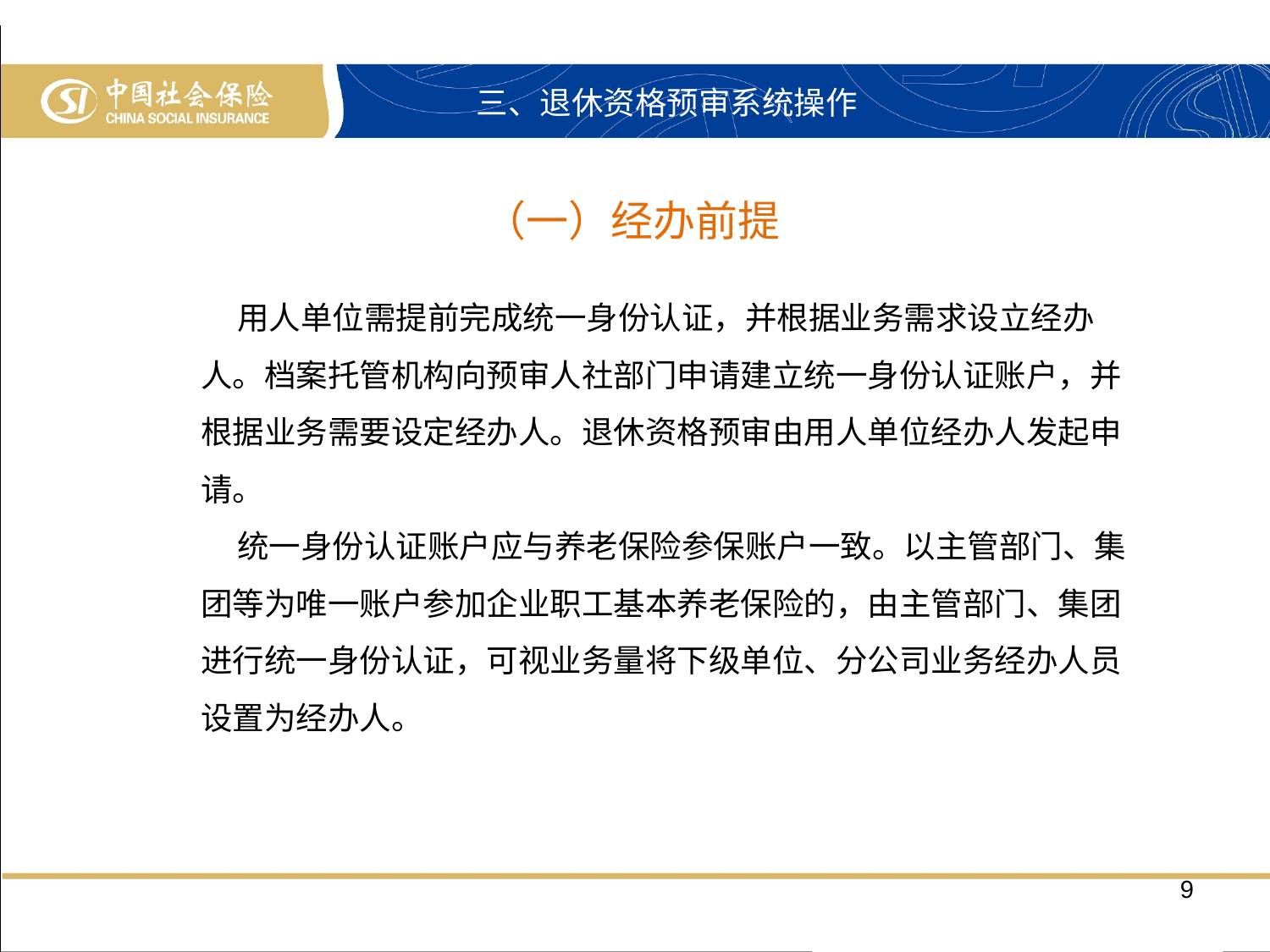

三、退休资格预审系统操作
（一）经办前提
    用人单位需提前完成统一身份认证，并根据业务需求设立经办人。档案托管机构向预审人社部门申请建立统一身份认证账户，并根据业务需要设定经办人。退休资格预审由用人单位经办人发起申请。
    统一身份认证账户应与养老保险参保账户一致。以主管部门、集团等为唯一账户参加企业职工基本养老保险的，由主管部门、集团进行统一身份认证，可视业务量将下级单位、分公司业务经办人员设置为经办人。
9